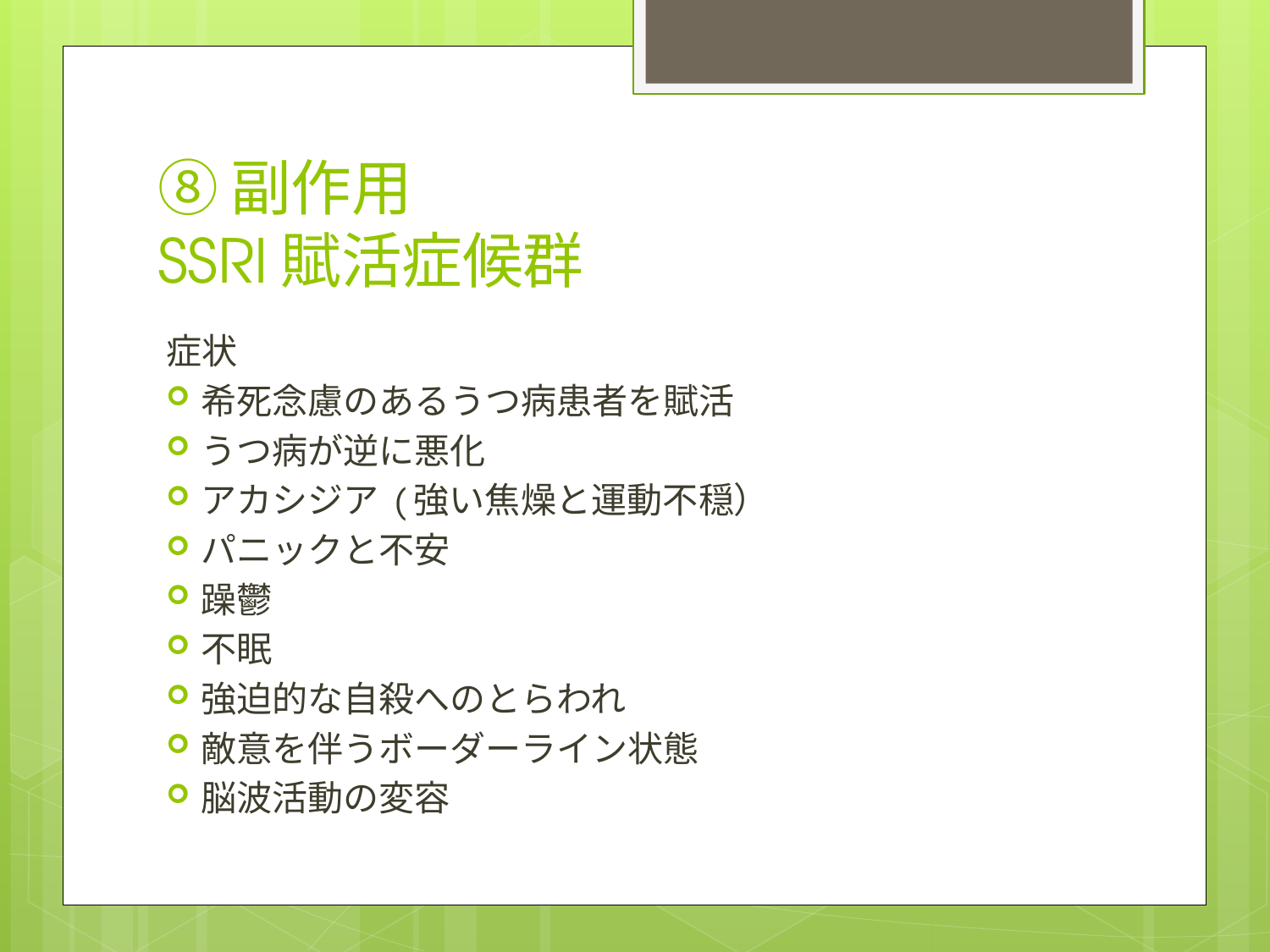

# ⑧副作用 SSRI賦活症候群
症状
希死念慮のあるうつ病患者を賦活
うつ病が逆に悪化
アカシジア (強い焦燥と運動不穏）
パニックと不安
躁鬱
不眠
強迫的な自殺へのとらわれ
敵意を伴うボーダーライン状態
脳波活動の変容